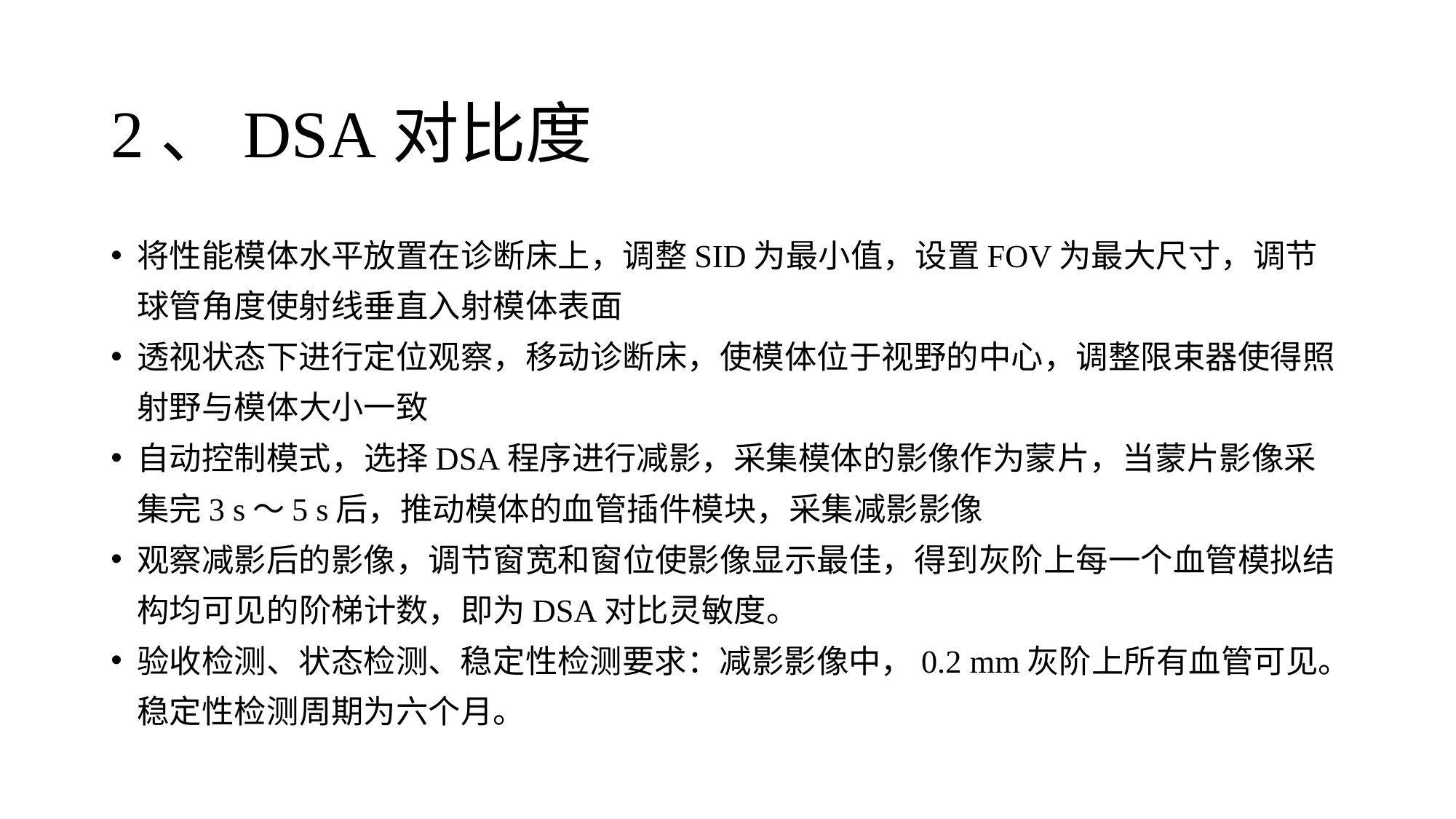

# 2、DSA对比度
将性能模体水平放置在诊断床上，调整SID为最小值，设置FOV为最大尺寸，调节球管角度使射线垂直入射模体表面
透视状态下进行定位观察，移动诊断床，使模体位于视野的中心，调整限束器使得照射野与模体大小一致
自动控制模式，选择DSA程序进行减影，采集模体的影像作为蒙片，当蒙片影像采集完3 s～5 s后，推动模体的血管插件模块，采集减影影像
观察减影后的影像，调节窗宽和窗位使影像显示最佳，得到灰阶上每一个血管模拟结构均可见的阶梯计数，即为DSA对比灵敏度。
验收检测、状态检测、稳定性检测要求：减影影像中，0.2 mm灰阶上所有血管可见。稳定性检测周期为六个月。